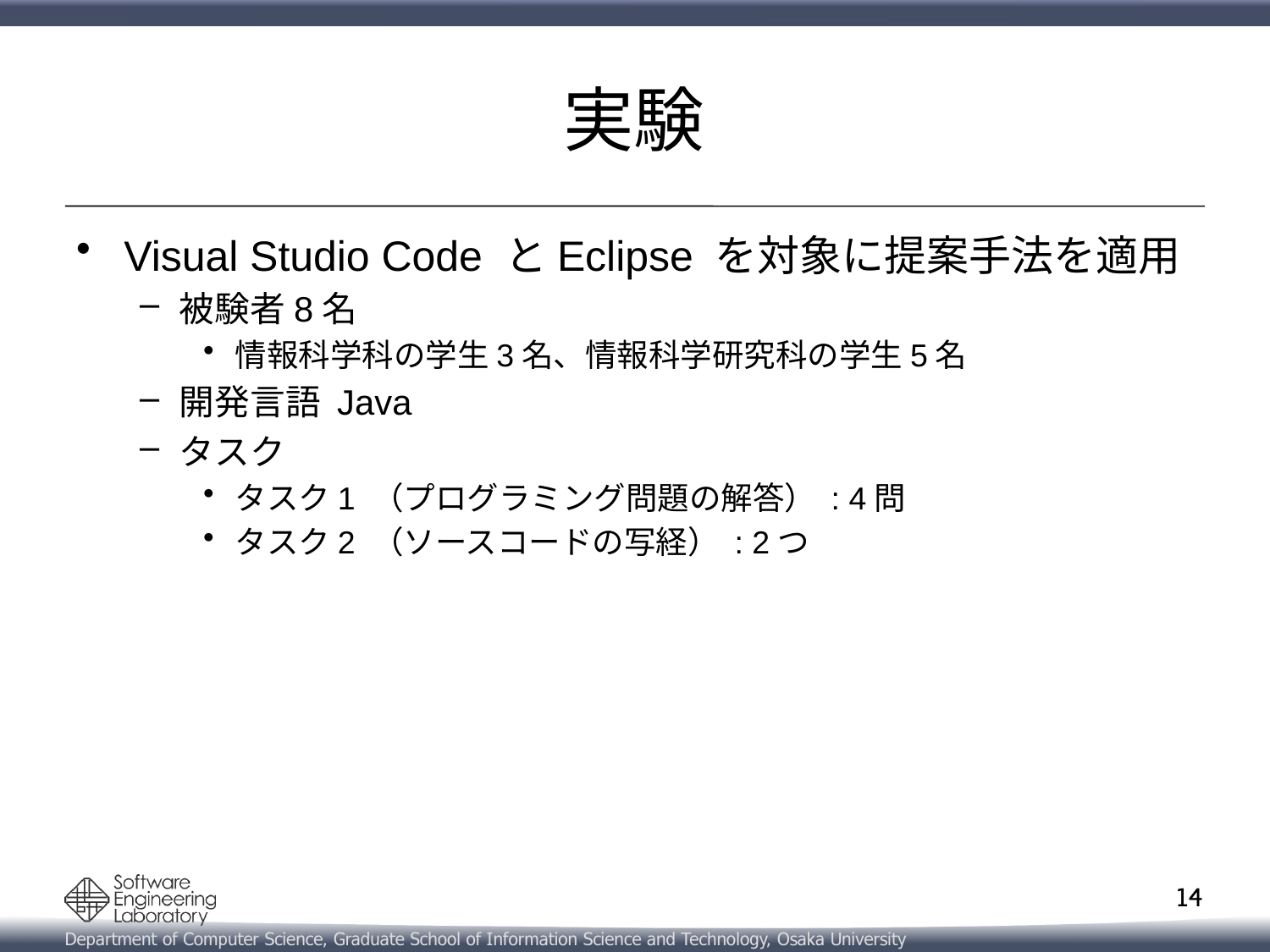

# 実験
Visual Studio Code とEclipse を対象に提案手法を適用
被験者8名
情報科学科の学生3名、情報科学研究科の学生5名
開発言語 Java
タスク
タスク1 （プログラミング問題の解答） : 4問
タスク2 （ソースコードの写経） : 2つ
14